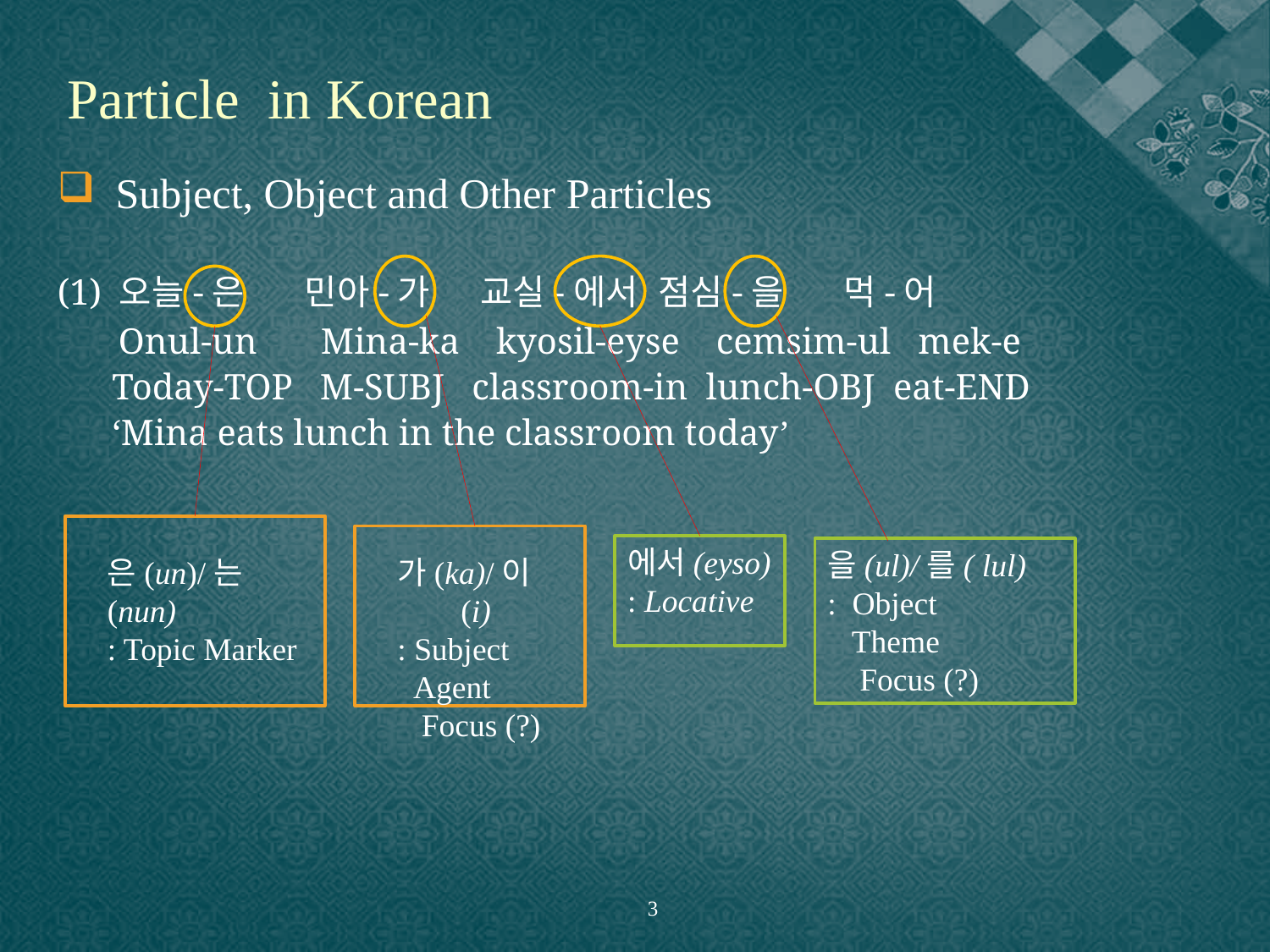

Particle  in Korean
 Subject, Object and Other Particles

(1) 오늘-은      민아-가     교실-에서  점심-을      먹-어
      Onul-un       Mina-ka    kyosil-eyse    cemsim-ul   mek-e
      Today-TOP   M-SUBJ   classroom-in  lunch-OBJ  eat-END
      ‘Mina eats lunch in the classroom today’

에서(eyso)
: Locative

을(ul)/를( lul)
:  Object
   Theme
    Focus (?)
은(un)/는(nun)
: Topic Marker

가(ka)/이(i)
: Subject    Agent
   Focus (?)
3